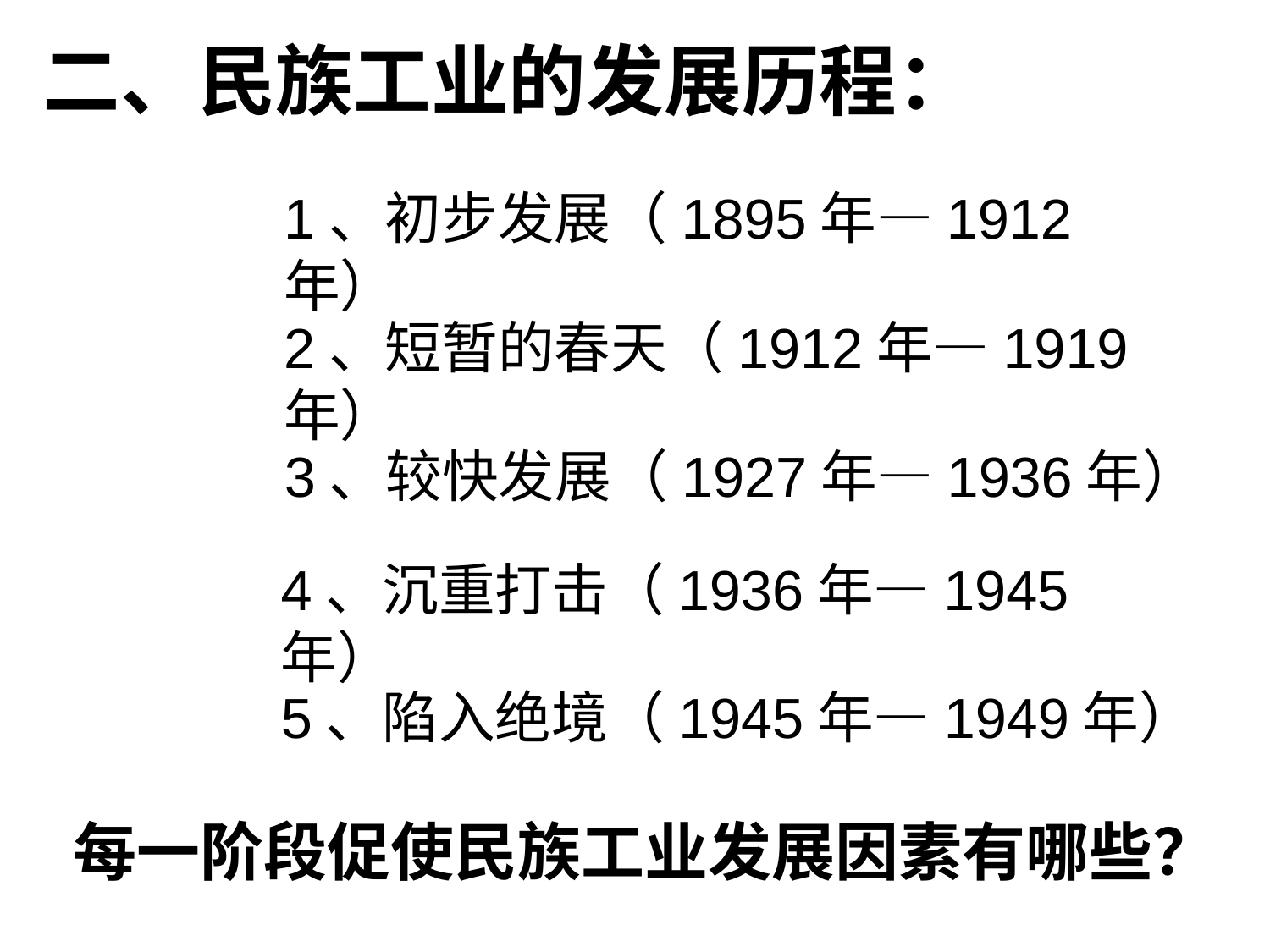

二、民族工业的发展历程：
1、初步发展（1895年—1912年）
2、短暂的春天（1912年—1919年）
3、较快发展（1927年—1936年）
4、沉重打击（1936年—1945年）
5、陷入绝境（1945年—1949年）
每一阶段促使民族工业发展因素有哪些？